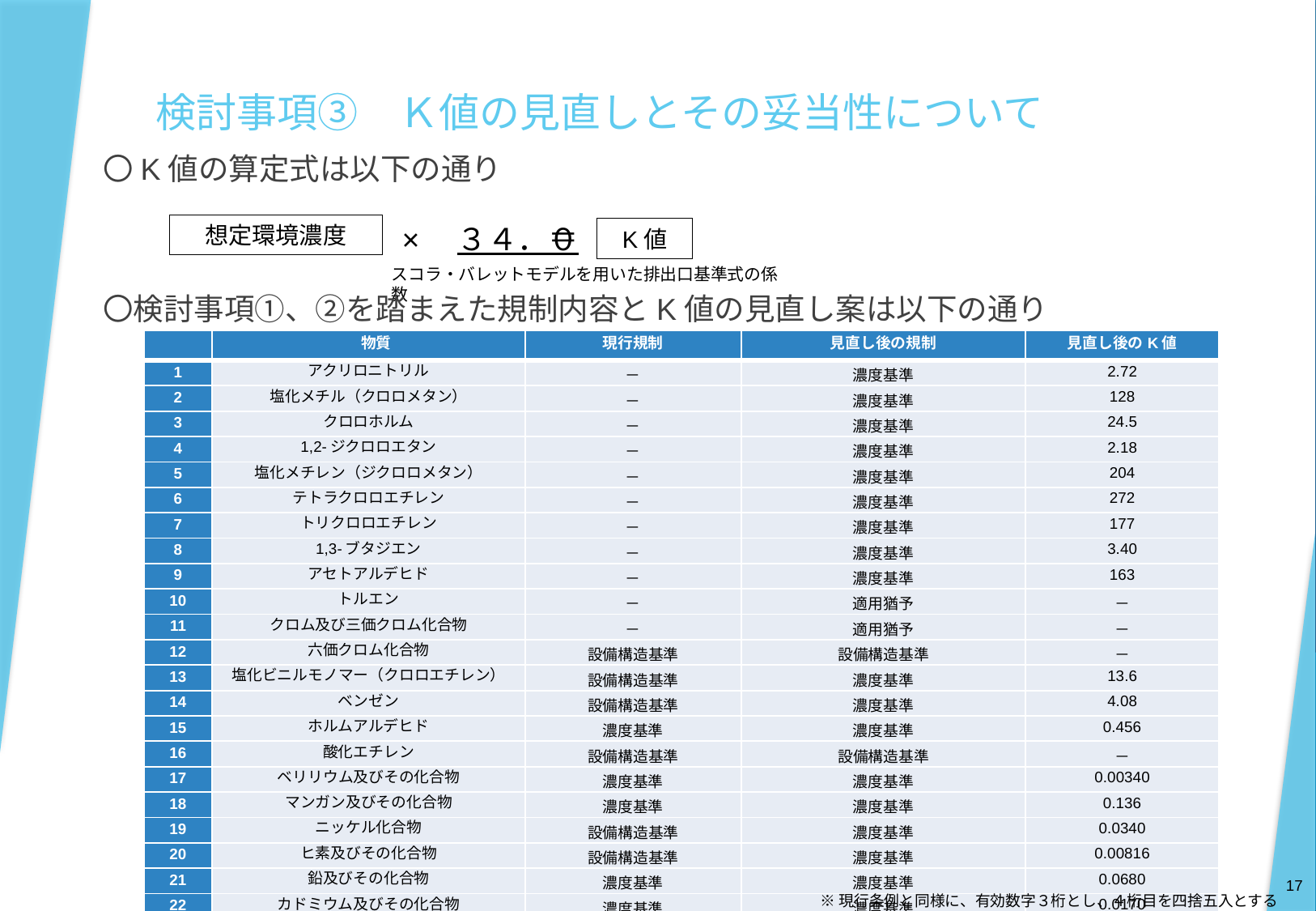

# 検討事項③　Ｋ値の見直しとその妥当性について
〇K値の算定式は以下の通り
＝
×　３４．０
想定環境濃度
K値
スコラ・バレットモデルを用いた排出口基準式の係数

〇検討事項①、②を踏まえた規制内容とK値の見直し案は以下の通り
|  | 物質 | 現行規制 | 見直し後の規制 | 見直し後のK値 |
| --- | --- | --- | --- | --- |
| 1 | アクリロニトリル | － | 濃度基準 | 2.72 |
| 2 | 塩化メチル（クロロメタン） | － | 濃度基準 | 128 |
| 3 | クロロホルム | － | 濃度基準 | 24.5 |
| 4 | 1,2-ジクロロエタン | － | 濃度基準 | 2.18 |
| 5 | 塩化メチレン（ジクロロメタン） | － | 濃度基準 | 204 |
| 6 | テトラクロロエチレン | － | 濃度基準 | 272 |
| 7 | トリクロロエチレン | － | 濃度基準 | 177 |
| 8 | 1,3-ブタジエン | － | 濃度基準 | 3.40 |
| 9 | アセトアルデヒド | － | 濃度基準 | 163 |
| 10 | トルエン | － | 適用猶予 | － |
| 11 | クロム及び三価クロム化合物 | － | 適用猶予 | － |
| 12 | 六価クロム化合物 | 設備構造基準 | 設備構造基準 | － |
| 13 | 塩化ビニルモノマー（クロロエチレン） | 設備構造基準 | 濃度基準 | 13.6 |
| 14 | ベンゼン | 設備構造基準 | 濃度基準 | 4.08 |
| 15 | ホルムアルデヒド | 濃度基準 | 濃度基準 | 0.456 |
| 16 | 酸化エチレン | 設備構造基準 | 設備構造基準 | － |
| 17 | ベリリウム及びその化合物 | 濃度基準 | 濃度基準 | 0.00340 |
| 18 | マンガン及びその化合物 | 濃度基準 | 濃度基準 | 0.136 |
| 19 | ニッケル化合物 | 設備構造基準 | 濃度基準 | 0.0340 |
| 20 | ヒ素及びその化合物 | 設備構造基準 | 濃度基準 | 0.00816 |
| 21 | 鉛及びその化合物 | 濃度基準 | 濃度基準 | 0.0680 |
| 22 | カドミウム及びその化合物 | 濃度基準 | 濃度基準 | 0.0170 |
| 23 | 水銀及びその化合物 | 濃度基準 | 濃度基準 | 0.0340 |
| 24 | 塩素 | 濃度基準 | 濃度基準 | 3.23 |
| 25 | 塩化水素 | 濃度基準 | 濃度基準 | 5.54 |

17
※現行条例と同様に、有効数字３桁とし、４桁目を四捨五入とする